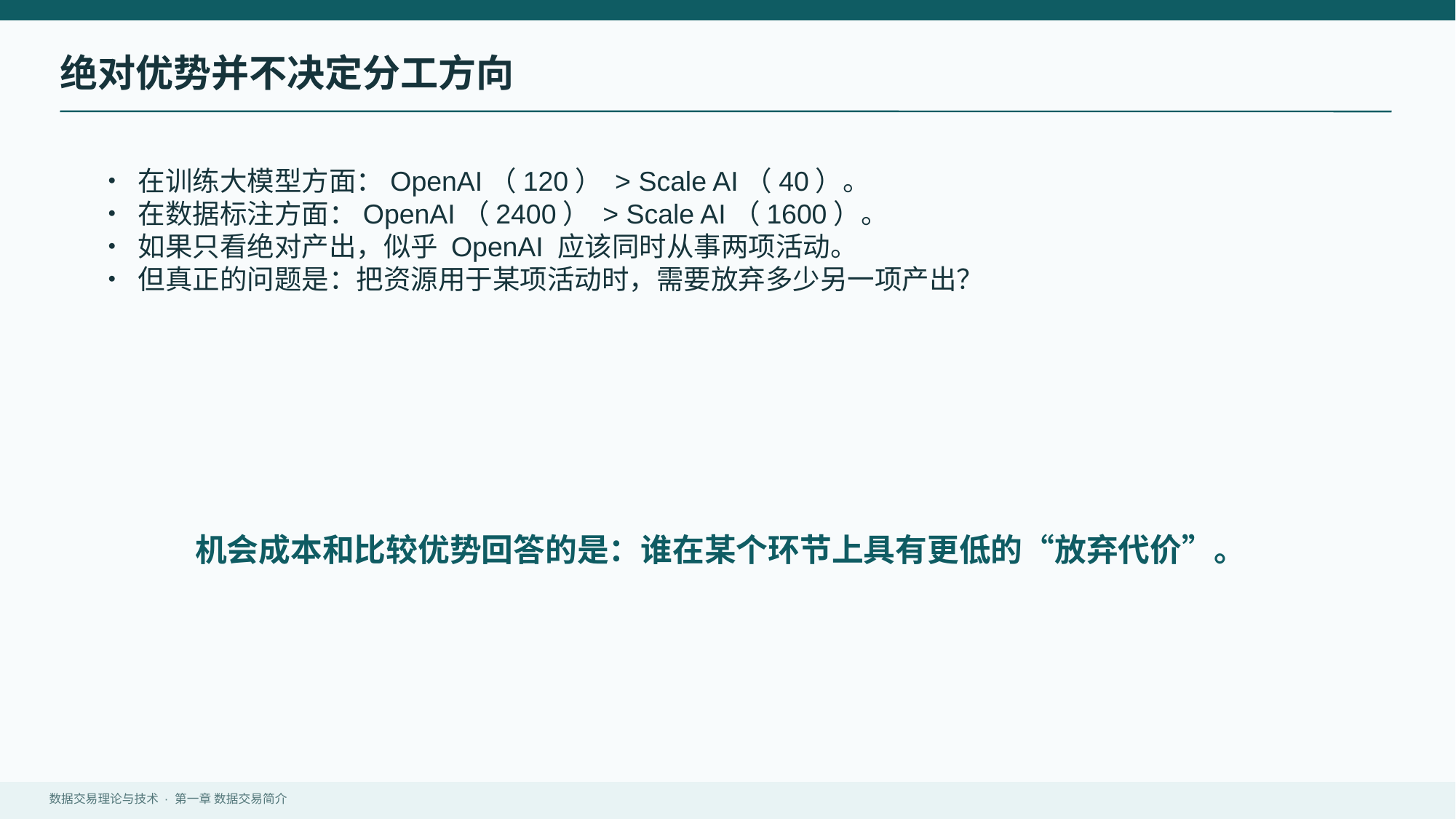

绝对优势并不决定分工方向

• 在训练大模型方面：OpenAI（120） > Scale AI（40）。
• 在数据标注方面：OpenAI（2400） > Scale AI（1600）。
• 如果只看绝对产出，似乎 OpenAI 应该同时从事两项活动。
• 但真正的问题是：把资源用于某项活动时，需要放弃多少另一项产出？
机会成本和比较优势回答的是：谁在某个环节上具有更低的“放弃代价”。
29